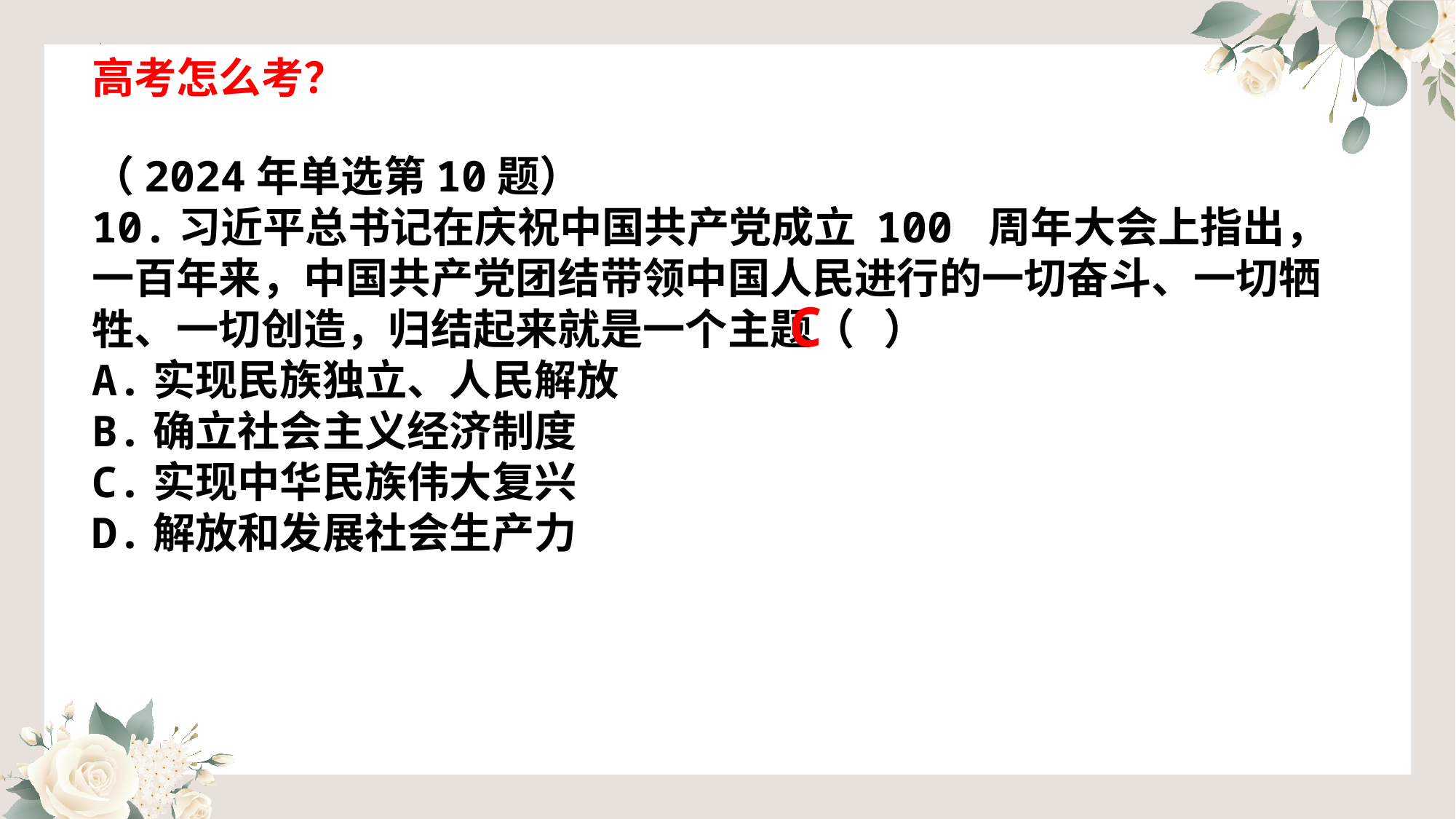

高考怎么考？
（2024年单选第10题）
10.习近平总书记在庆祝中国共产党成立 100 周年大会上指出，一百年来，中国共产党团结带领中国人民进行的一切奋斗、一切牺牲、一切创造，归结起来就是一个主题（   ）
A.实现民族独立、人民解放
B.确立社会主义经济制度
C.实现中华民族伟大复兴
D.解放和发展社会生产力
C